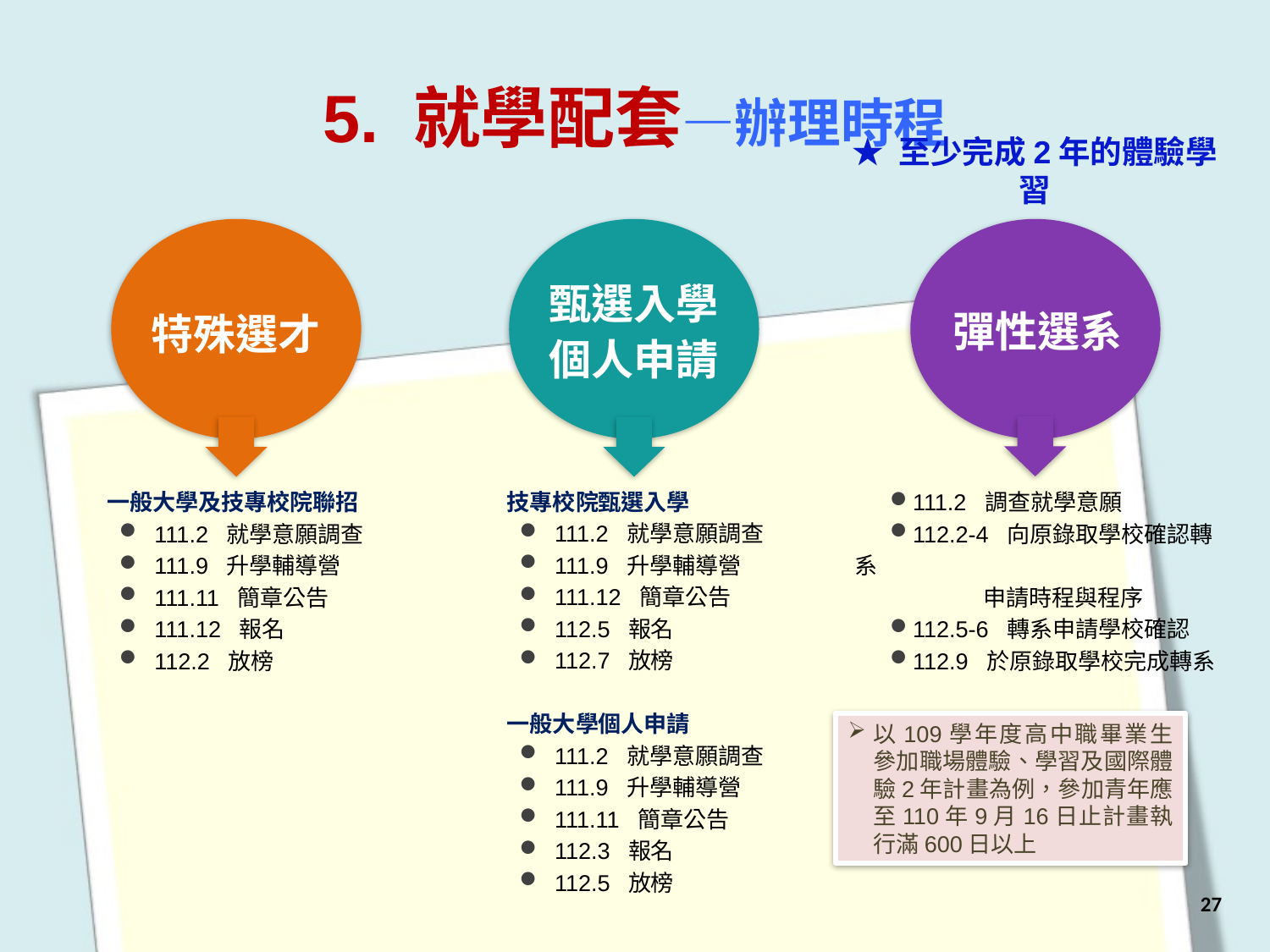

5. 就學配套—辦理時程
★ 至少完成2年的體驗學習

彈性選系

111.2  調查就學意願
112.2-4  向原錄取學校確認轉系
        申請時程與程序
112.5-6  轉系申請學校確認
112.9  於原錄取學校完成轉系

特殊選才

一般大學及技專校院聯招
111.2  就學意願調查
111.9  升學輔導營
111.11  簡章公告
111.12  報名
112.2  放榜

甄選入學
個人申請

技專校院甄選入學
111.2  就學意願調查
111.9  升學輔導營
111.12  簡章公告
112.5  報名
112.7  放榜

一般大學個人申請
111.2  就學意願調查
111.9  升學輔導營
111.11  簡章公告
112.3  報名
112.5  放榜
以109學年度高中職畢業生參加職場體驗、學習及國際體驗2年計畫為例，參加青年應至110年9月16日止計畫執行滿600日以上
27